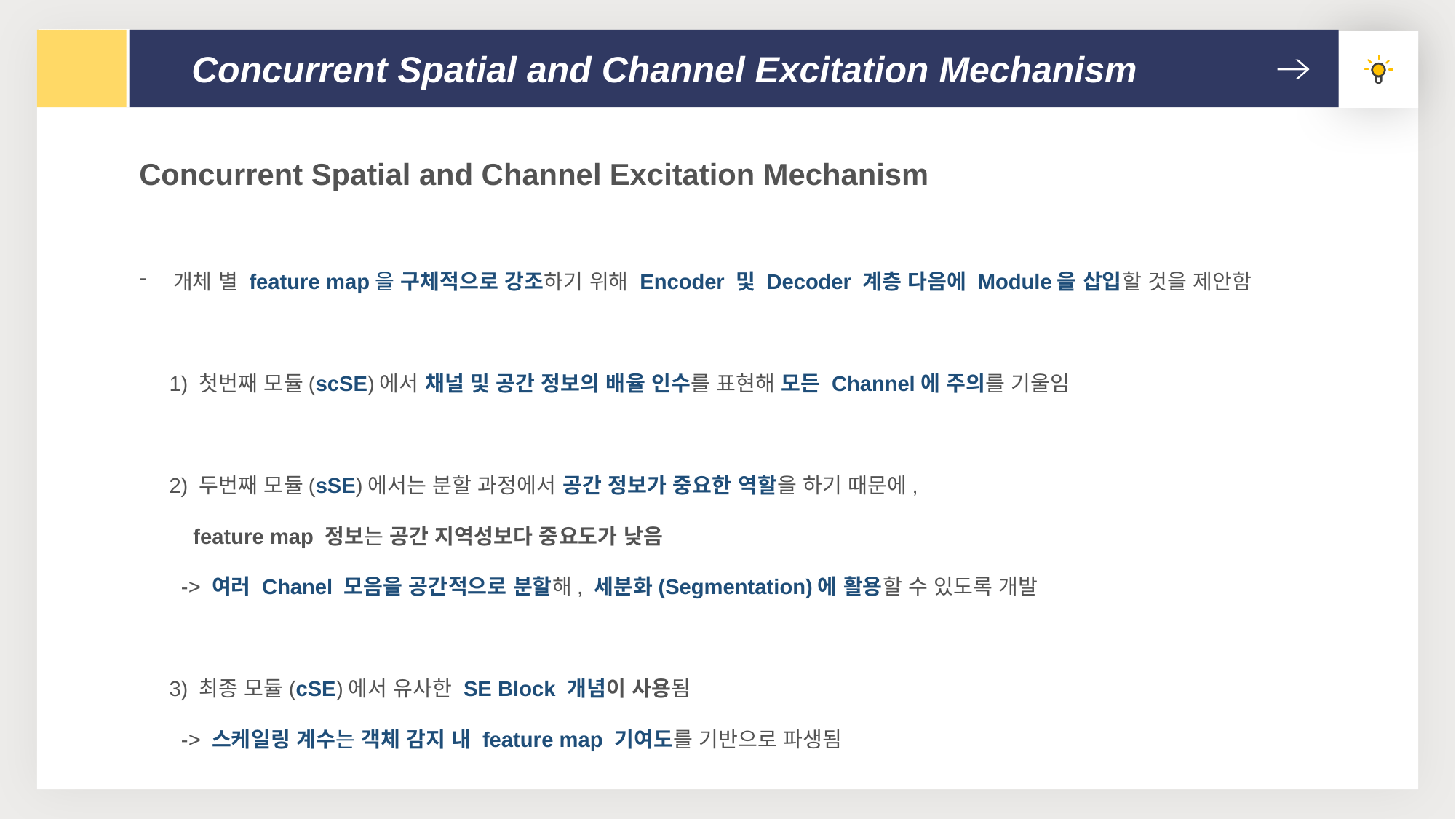

Concurrent Spatial and Channel Excitation Mechanism

Concurrent Spatial and Channel Excitation Mechanism

개체 별 feature map을 구체적으로 강조하기 위해 Encoder 및 Decoder 계층 다음에 Module을 삽입할 것을 제안함

     1) 첫번째 모듈(scSE)에서 채널 및 공간 정보의 배율 인수를 표현해 모든 Channel에 주의를 기울임

     2) 두번째 모듈(sSE)에서는 분할 과정에서 공간 정보가 중요한 역할을 하기 때문에,
         feature map 정보는 공간 지역성보다 중요도가 낮음
       -> 여러 Chanel 모음을 공간적으로 분할해, 세분화(Segmentation)에 활용할 수 있도록 개발

     3) 최종 모듈(cSE)에서 유사한 SE Block 개념이 사용됨
       -> 스케일링 계수는 객체 감지 내 feature map 기여도를 기반으로 파생됨